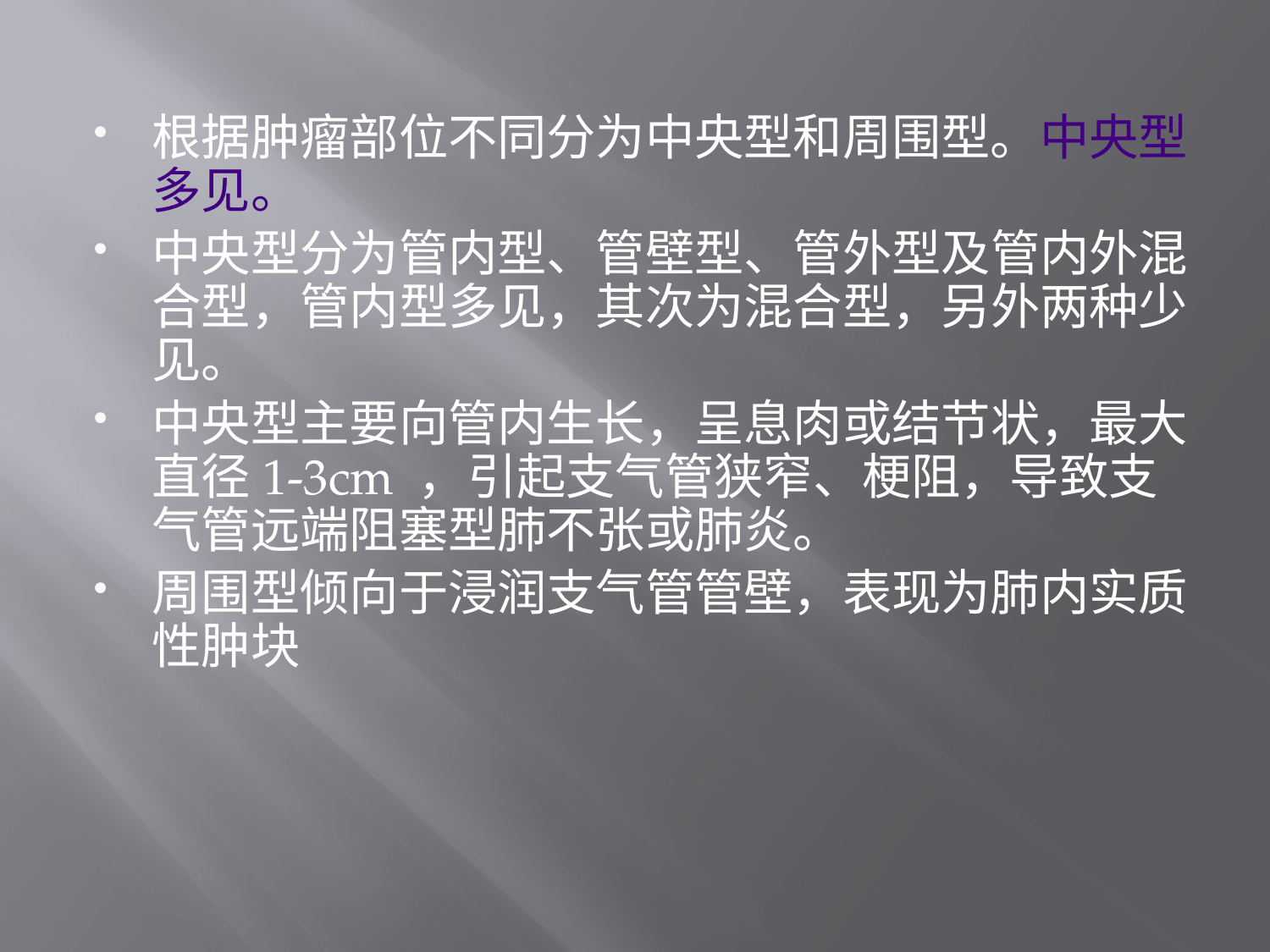

根据肿瘤部位不同分为中央型和周围型。中央型多见。
中央型分为管内型、管壁型、管外型及管内外混合型，管内型多见，其次为混合型，另外两种少见。
中央型主要向管内生长，呈息肉或结节状，最大直径1-3cm ，引起支气管狭窄、梗阻，导致支气管远端阻塞型肺不张或肺炎。
周围型倾向于浸润支气管管壁，表现为肺内实质性肿块